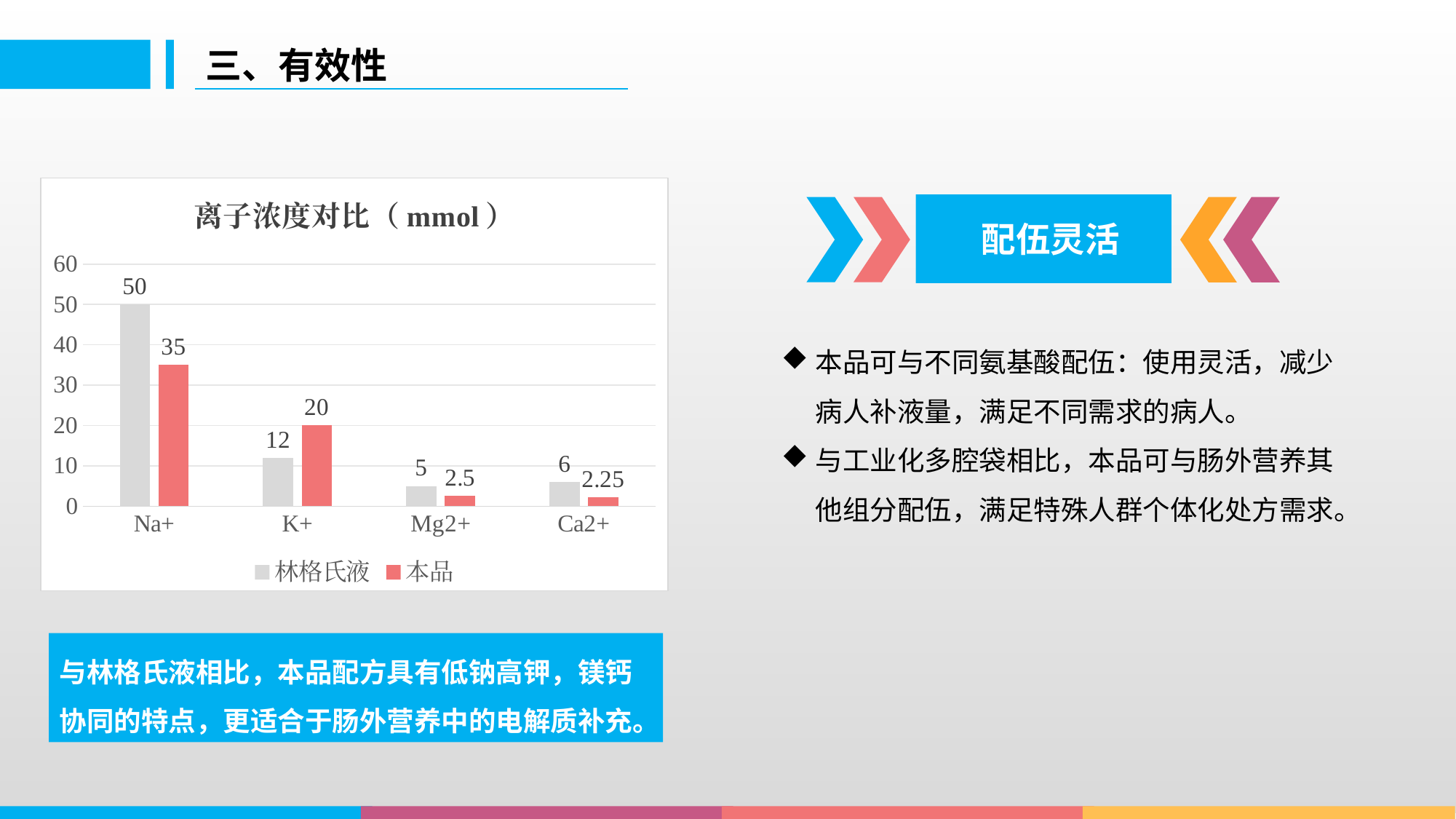

三、有效性

### Chart: 离子浓度对比（mmol）

| Category | 林格氏液 | 本品 |
|---|---|---|
| Na+ | 50.0 | 35.0 |
| K+ | 12.0 | 20.0 |
| Mg2+ | 5.0 | 2.5 |
| Ca2+ | 6.0 | 2.25 |
配伍灵活

配伍灵活
本品可与不同氨基酸配伍：使用灵活，减少病人补液量，满足不同需求的病人。
与工业化多腔袋相比，本品可与肠外营养其他组分配伍，满足特殊人群个体化处方需求。
与林格氏液相比，本品配方具有低钠高钾，镁钙协同的特点，更适合于肠外营养中的电解质补充。